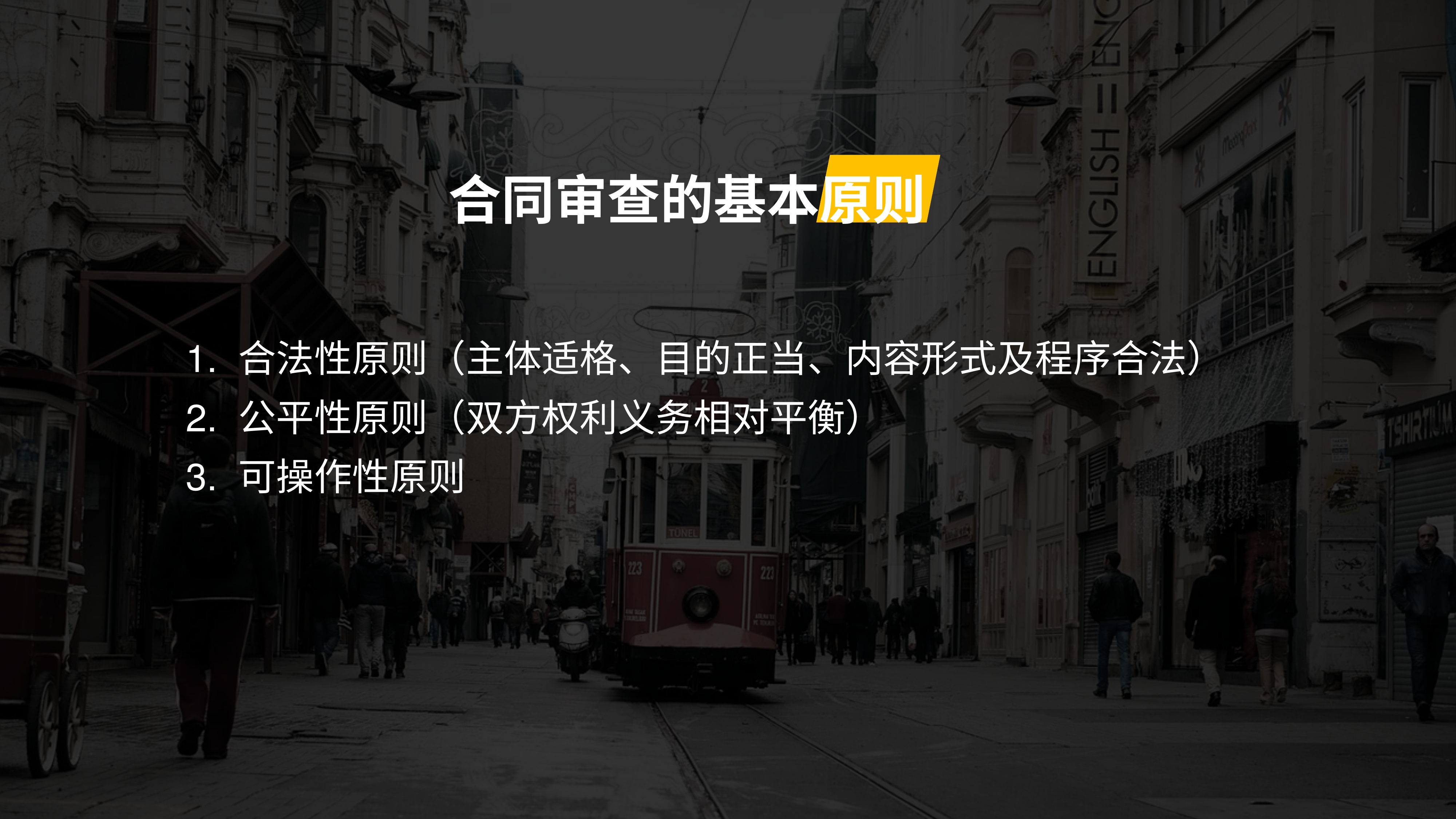

合同审查的基本原则

合法性原则（主体适格、目的正当、内容形式及程序合法）
公平性原则（双方权利义务相对平衡）
可操作性原则